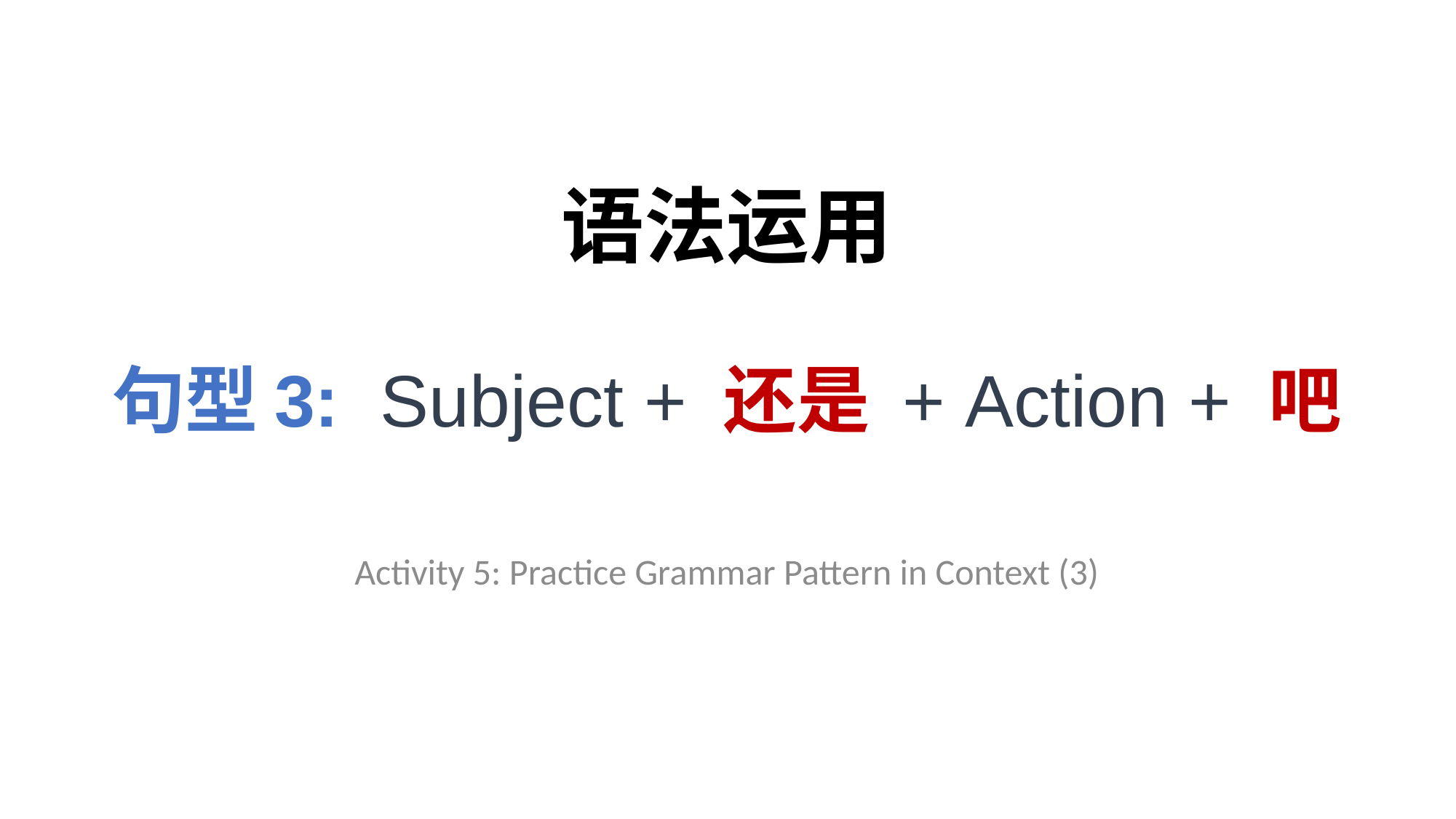

# 语法运用 句型3:  Subject + 还是 + Action + 吧
Activity 5: Practice Grammar Pattern in Context (3)